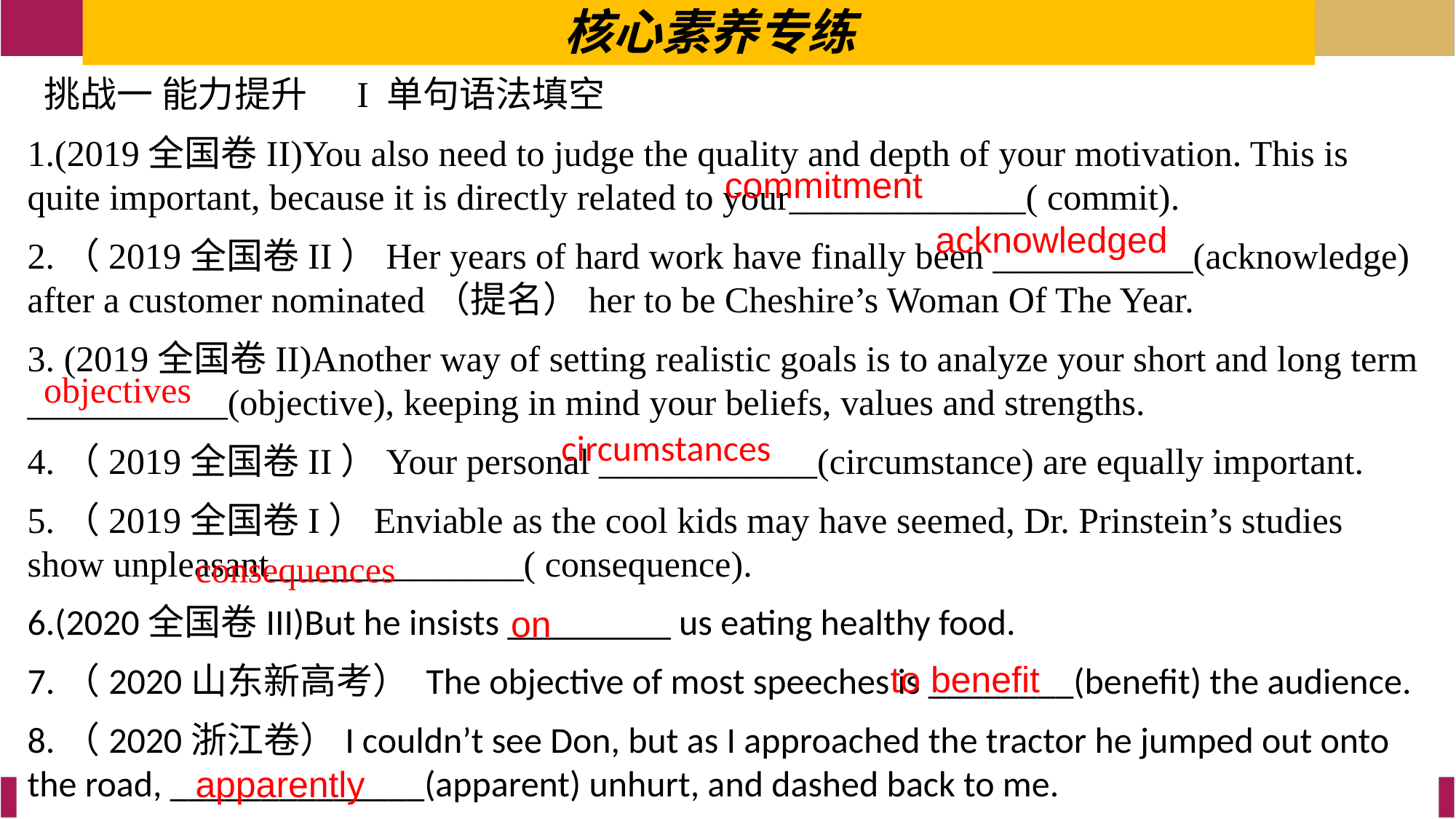

核心素养专练
 挑战一 能力提升     I 单句语法填空
1.(2019全国卷II)You also need to judge the quality and depth of your motivation. This is quite important, because it is directly related to your_____________( commit).
2.（2019全国卷II）Her years of hard work have finally been ___________(acknowledge) after a customer nominated（提名）her to be Cheshire’s Woman Of The Year.
3. (2019全国卷II)Another way of setting realistic goals is to analyze your short and long term ___________(objective), keeping in mind your beliefs, values and strengths.
4.（2019全国卷II）Your personal ____________(circumstance) are equally important.
5.（2019全国卷I）Enviable as the cool kids may have seemed, Dr. Prinstein’s studies show unpleasant______________( consequence).
6.(2020全国卷III)But he insists _________ us eating healthy food.
7.（2020山东新高考） The objective of most speeches is ________(benefit) the audience.
8.（2020浙江卷）I couldn’t see Don, but as I approached the tractor he jumped out onto the road, ______________(apparent) unhurt, and dashed back to me.

commitment
acknowledged
objectives
  circumstances
consequences
on
to benefit
apparently